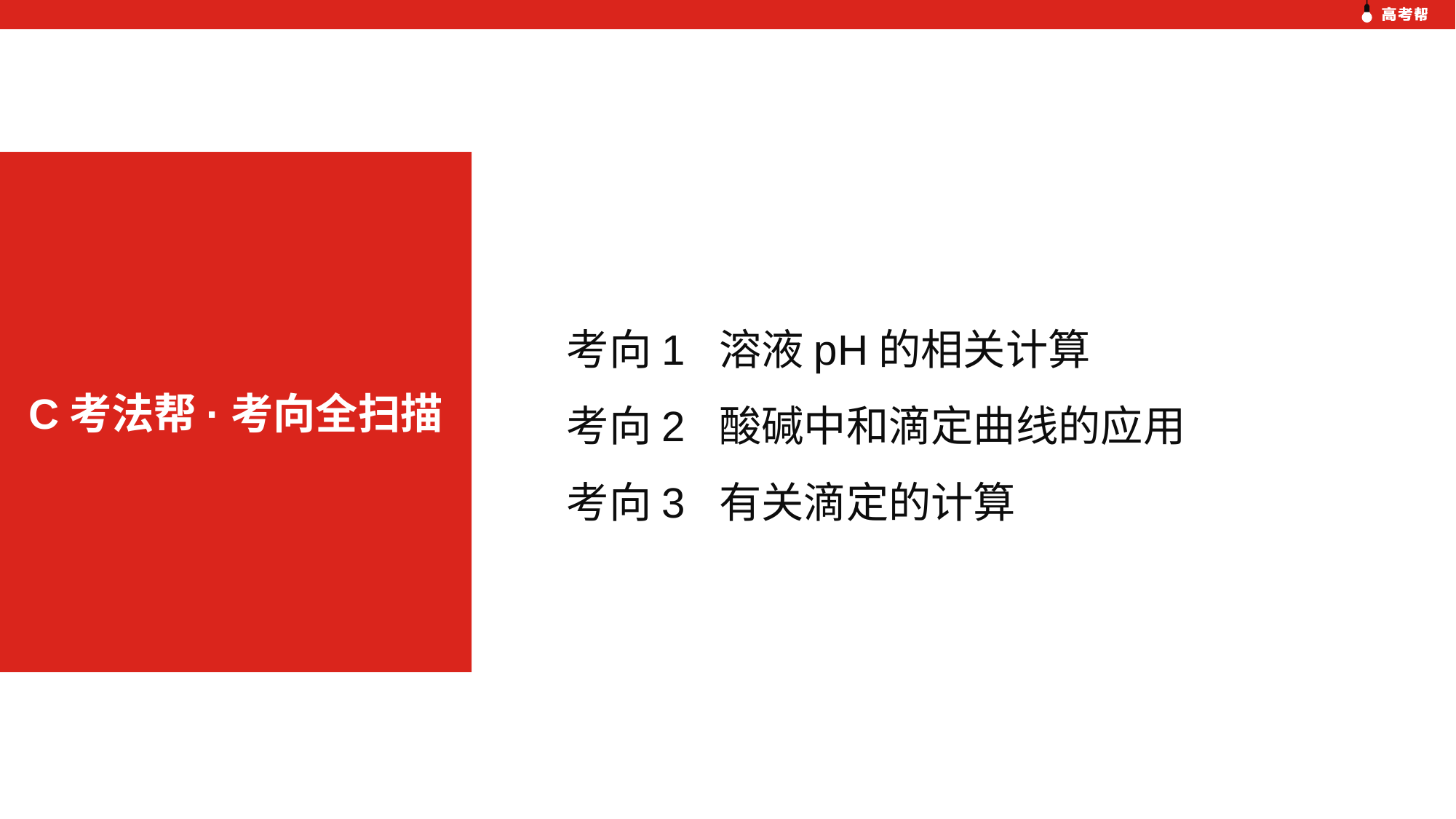

考向1  溶液pH的相关计算
考向2  酸碱中和滴定曲线的应用
考向3  有关滴定的计算
C考法帮·考向全扫描